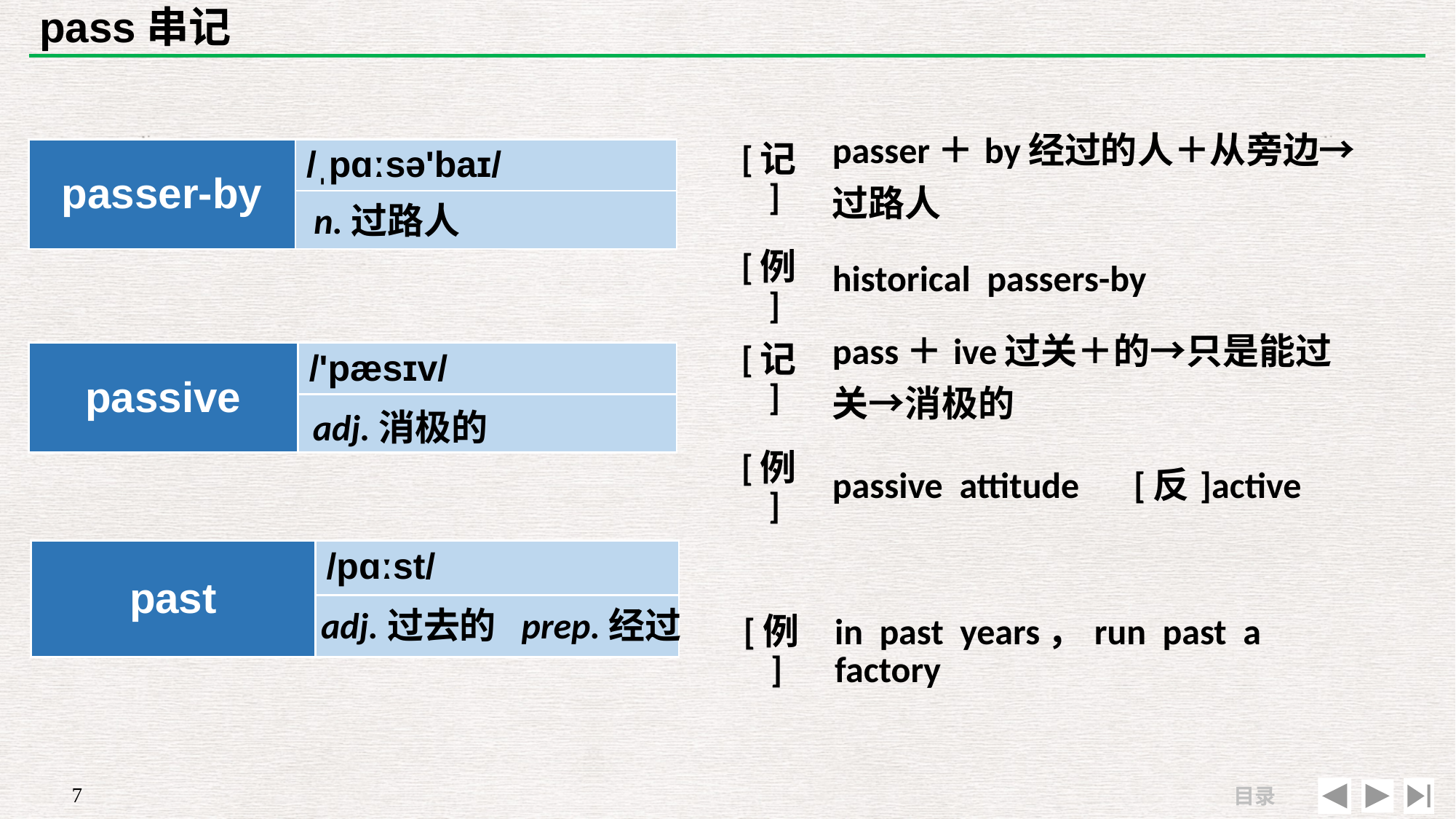

# pass串记

| [记] | passer＋by经过的人＋从旁边→过路人 |
| --- | --- |
| [例] | historical passers-by |
| passer-by | /ˌpɑːsə'baɪ/ |
| --- | --- |
|  |  |
n.过路人
| [记] | pass＋ive过关＋的→只是能过关→消极的 |
| --- | --- |
| [例] | passive attitude　[反]active |
| passive | /'pæsɪv/ |
| --- | --- |
|  |  |
adj.消极的
| past | /pɑːst/ |
| --- | --- |
|  |  |
|  |  |
| --- | --- |
| [例] | in past years，run past a factory |
adj.过去的  prep.经过